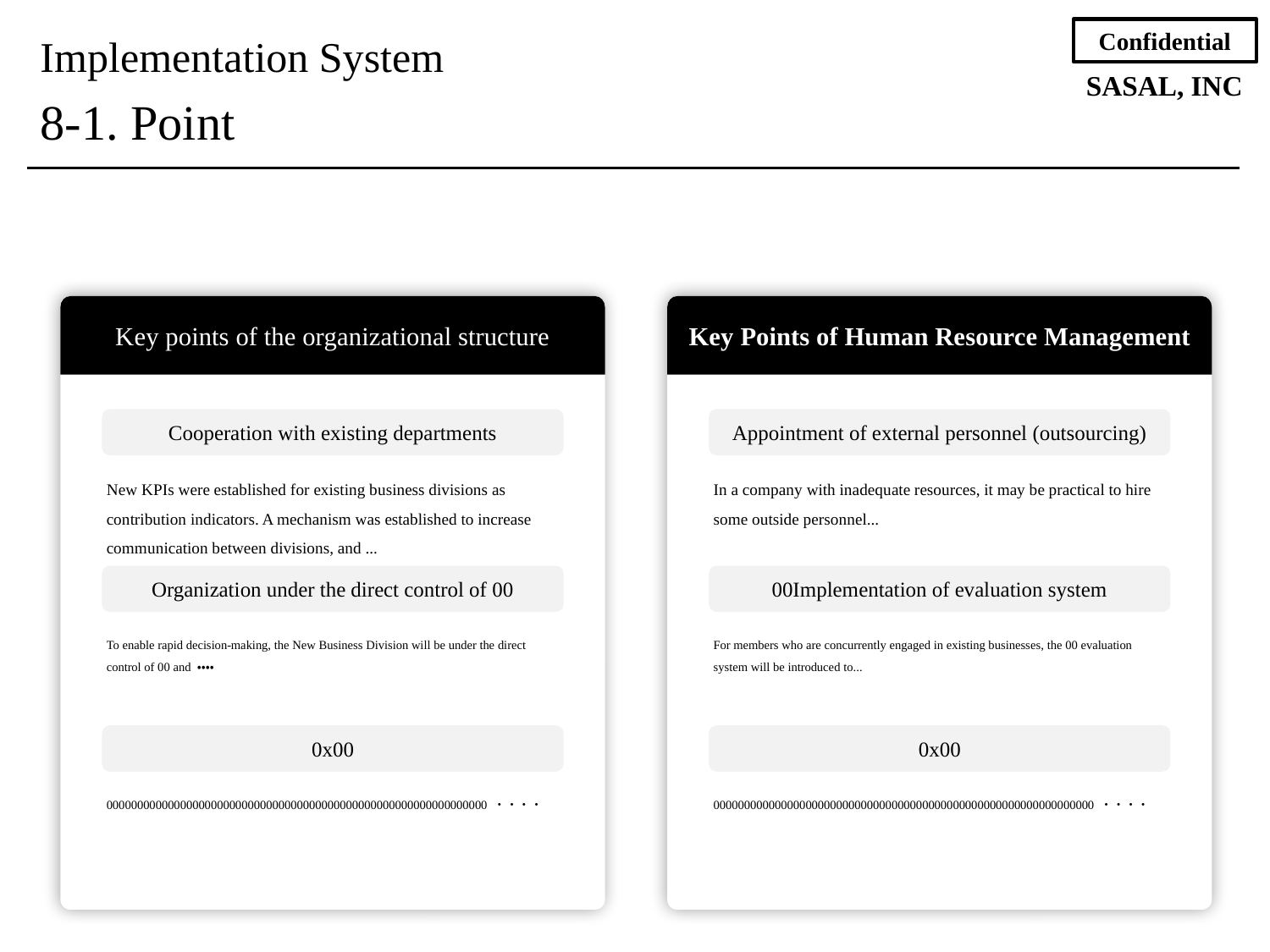

Implementation System
8-1. Point

Key points of the organizational structure
Key Points of Human Resource Management

Cooperation with existing departments
Appointment of external personnel (outsourcing)
New KPIs were established for existing business divisions as contribution indicators. A mechanism was established to increase communication between divisions, and ...
In a company with inadequate resources, it may be practical to hire some outside personnel...
Organization under the direct control of 00
00Implementation of evaluation system
To enable rapid decision-making, the New Business Division will be under the direct control of 00 and ・・・・
For members who are concurrently engaged in existing businesses, the 00 evaluation system will be introduced to...
0x00
0x00
00000000000000000000000000000000000000000000000000000000000000 ・・・・
00000000000000000000000000000000000000000000000000000000000000 ・・・・